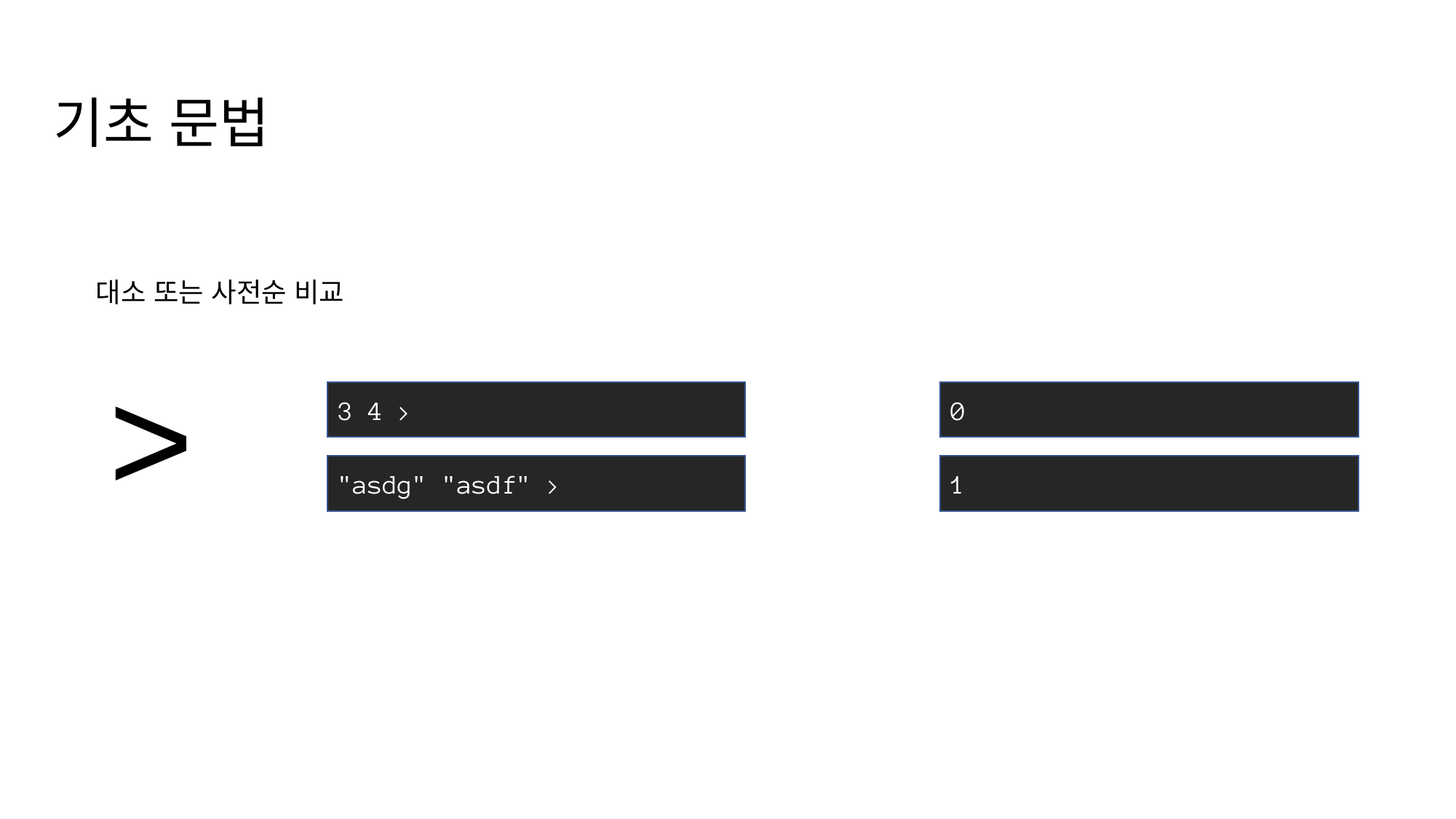

기초 문법
>
대소 또는 사전순 비교
3 4 >
0
"asdg" "asdf" >
1